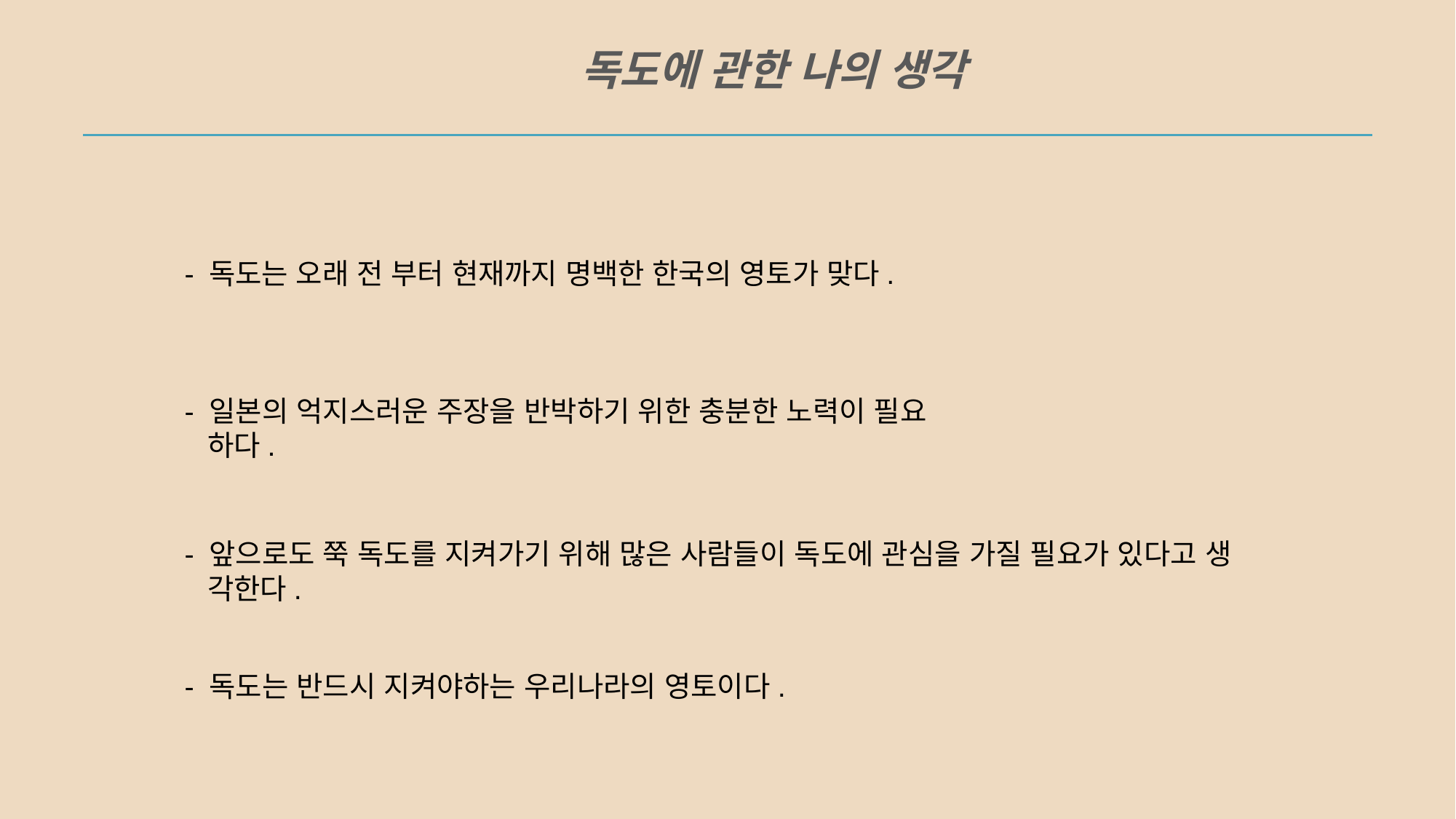

독도에 관한 나의 생각

- 독도는 오래 전 부터 현재까지 명백한 한국의 영토가 맞다.
- 일본의 억지스러운 주장을 반박하기 위한 충분한 노력이 필요
  하다.
- 앞으로도 쭉 독도를 지켜가기 위해 많은 사람들이 독도에 관심을 가질 필요가 있다고 생
  각한다.
- 독도는 반드시 지켜야하는 우리나라의 영토이다.